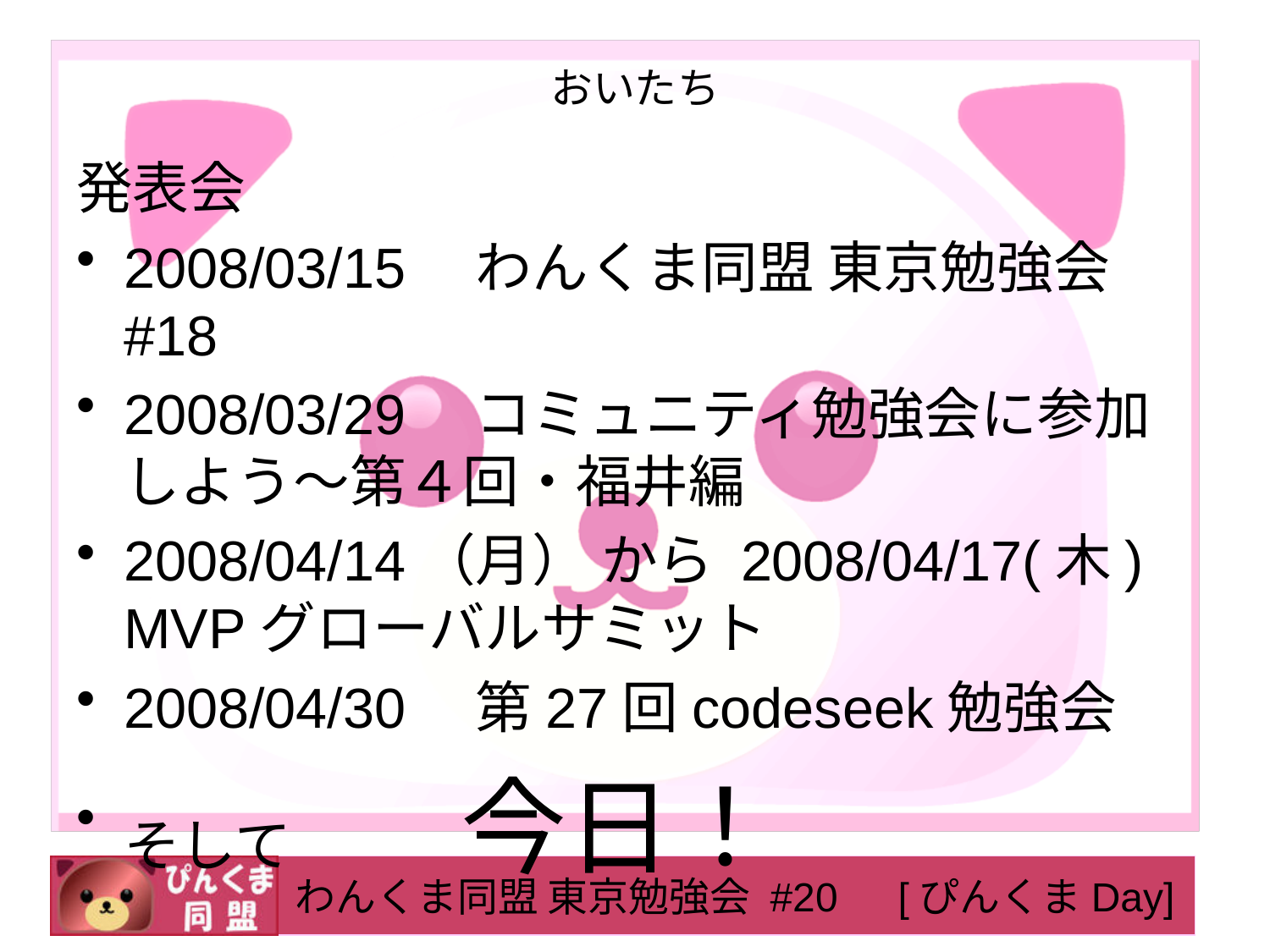

# おいたち
発表会
2008/03/15　わんくま同盟 東京勉強会 #18
2008/03/29　コミュニティ勉強会に参加しよう～第４回・福井編
2008/04/14（月） から 2008/04/17(木)
MVPグローバルサミット
2008/04/30　第27回codeseek勉強会
そして　　　今日！